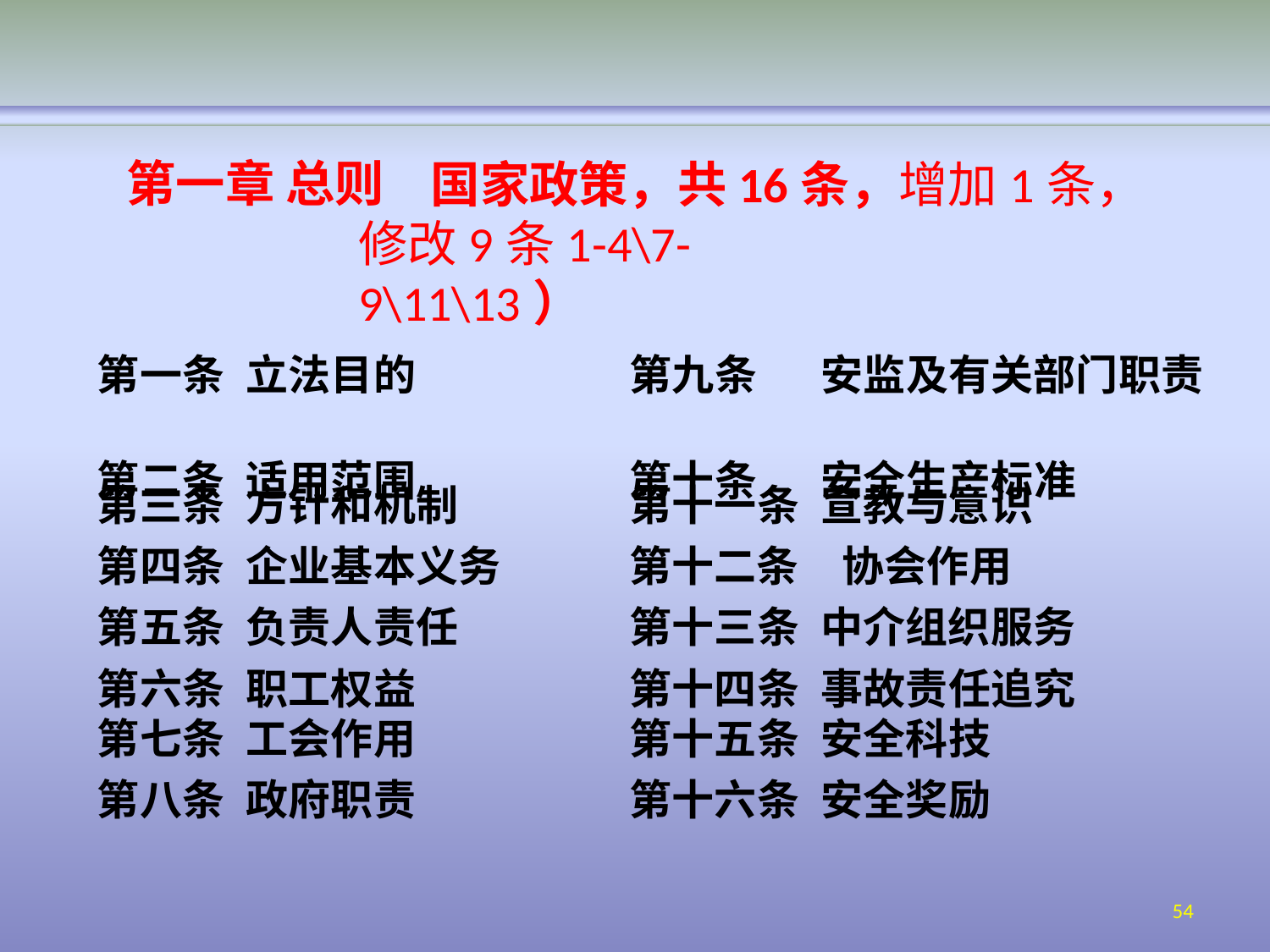

第一章 总则
国家政策，共16条，增加1条，
修改9条1-4\7-9\11\13）
| 第一条 第二条 | 立法目的 适用范围 | 第九条 第十条 | 安监及有关部门职责 安全生产标准 |
| --- | --- | --- | --- |
| 第三条 | 方针和机制 | 第十一条 | 宣教与意识 |
| 第四条 | 企业基本义务 | 第十二条 | 协会作用 |
| 第五条 第六条 | 负责人责任 职工权益 | 第十三条 第十四条 | 中介组织服务 事故责任追究 |
| 第七条 | 工会作用 | 第十五条 | 安全科技 |
| 第八条 | 政府职责 | 第十六条 | 安全奖励 |
54